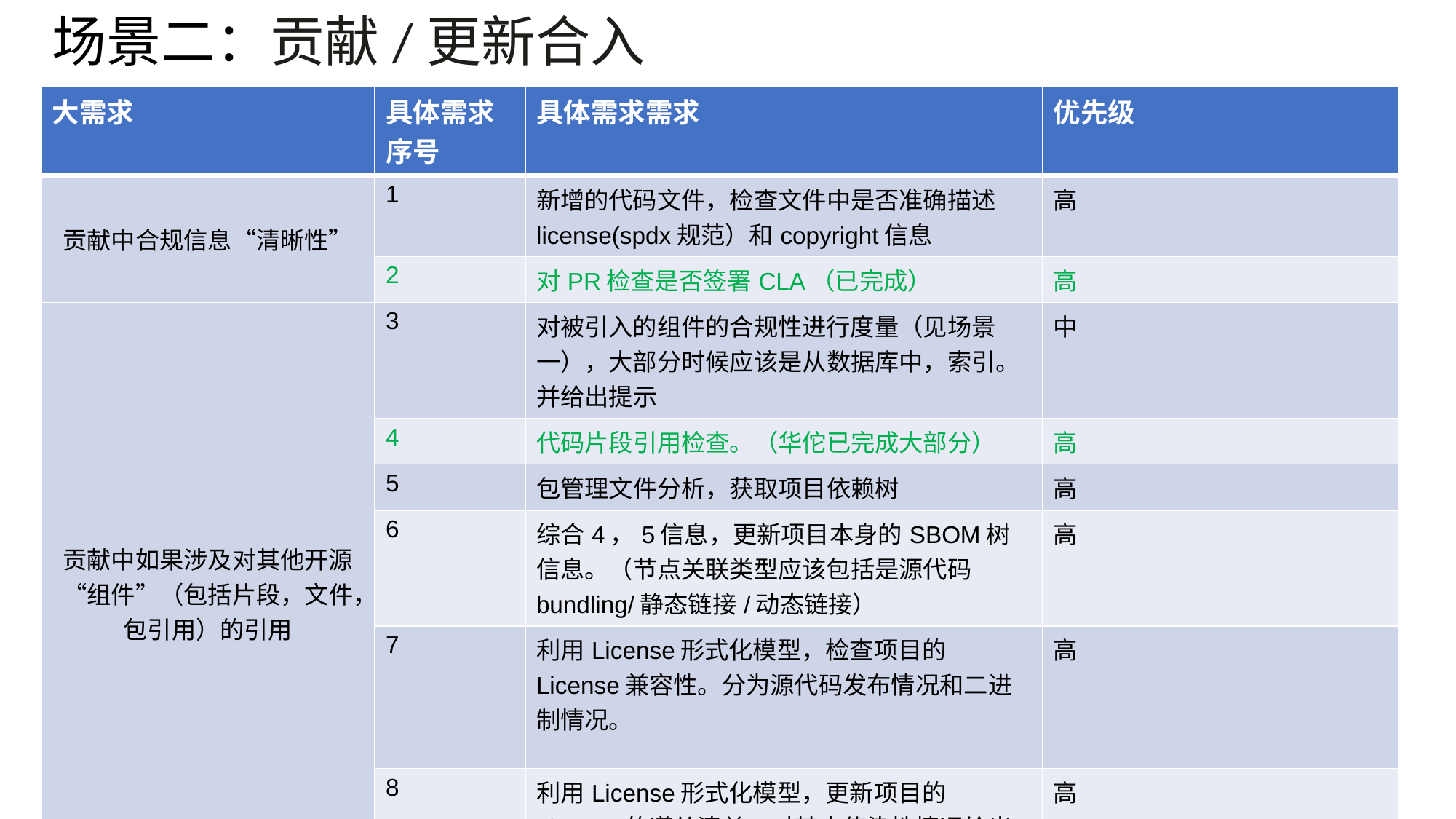

# 场景二：贡献/更新合入
| 大需求 | 具体需求序号 | 具体需求需求 | 优先级 |
| --- | --- | --- | --- |
| 贡献中合规信息“清晰性” | 1 | 新增的代码文件，检查文件中是否准确描述license(spdx规范）和copyright信息 | 高 |
|  | 2 | 对PR检查是否签署CLA（已完成） | 高 |
| 贡献中如果涉及对其他开源“组件”（包括片段，文件，包引用）的引用 | 3 | 对被引入的组件的合规性进行度量（见场景一），大部分时候应该是从数据库中，索引。并给出提示 | 中 |
|  | 4 | 代码片段引用检查。（华佗已完成大部分） | 高 |
|  | 5 | 包管理文件分析，获取项目依赖树 | 高 |
|  | 6 | 综合4，5信息，更新项目本身的SBOM树信息。（节点关联类型应该包括是源代码bundling/静态链接/动态链接） | 高 |
|  | 7 | 利用License形式化模型，检查项目的License兼容性。分为源代码发布情况和二进制情况。 | 高 |
|  | 8 | 利用License形式化模型，更新项目的License的遵从清单。对其中传染性情况给出警告。分为源代码发布情况和二进制情况 | 高 |